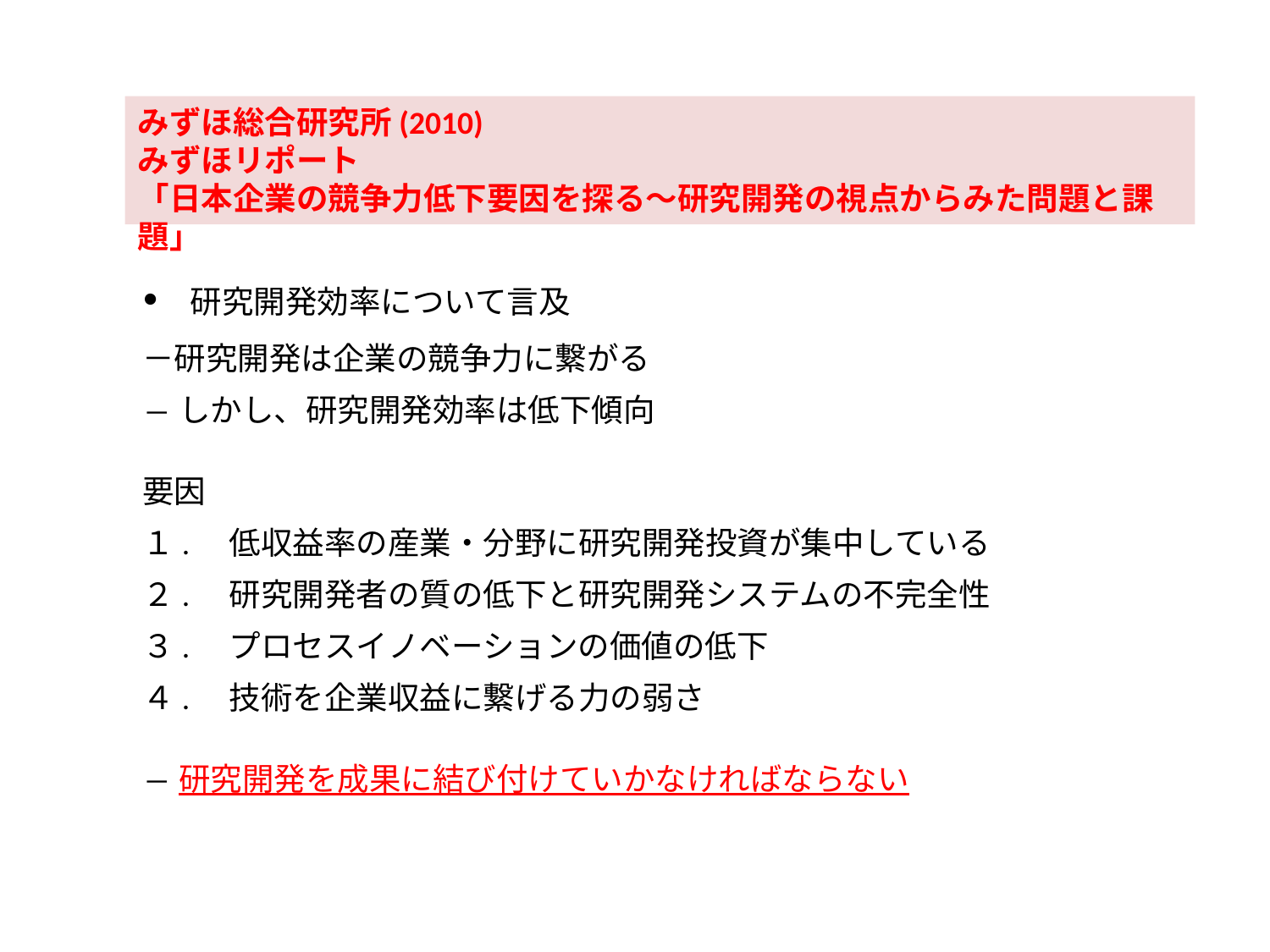

みずほ総合研究所(2010)
みずほリポート
「日本企業の競争力低下要因を探る～研究開発の視点からみた問題と課題」
　研究開発効率について言及
－研究開発は企業の競争力に繋がる
―しかし、研究開発効率は低下傾向

要因
１.　低収益率の産業・分野に研究開発投資が集中している
２.　研究開発者の質の低下と研究開発システムの不完全性
３.　プロセスイノベーションの価値の低下
４.　技術を企業収益に繋げる力の弱さ

―研究開発を成果に結び付けていかなければならない